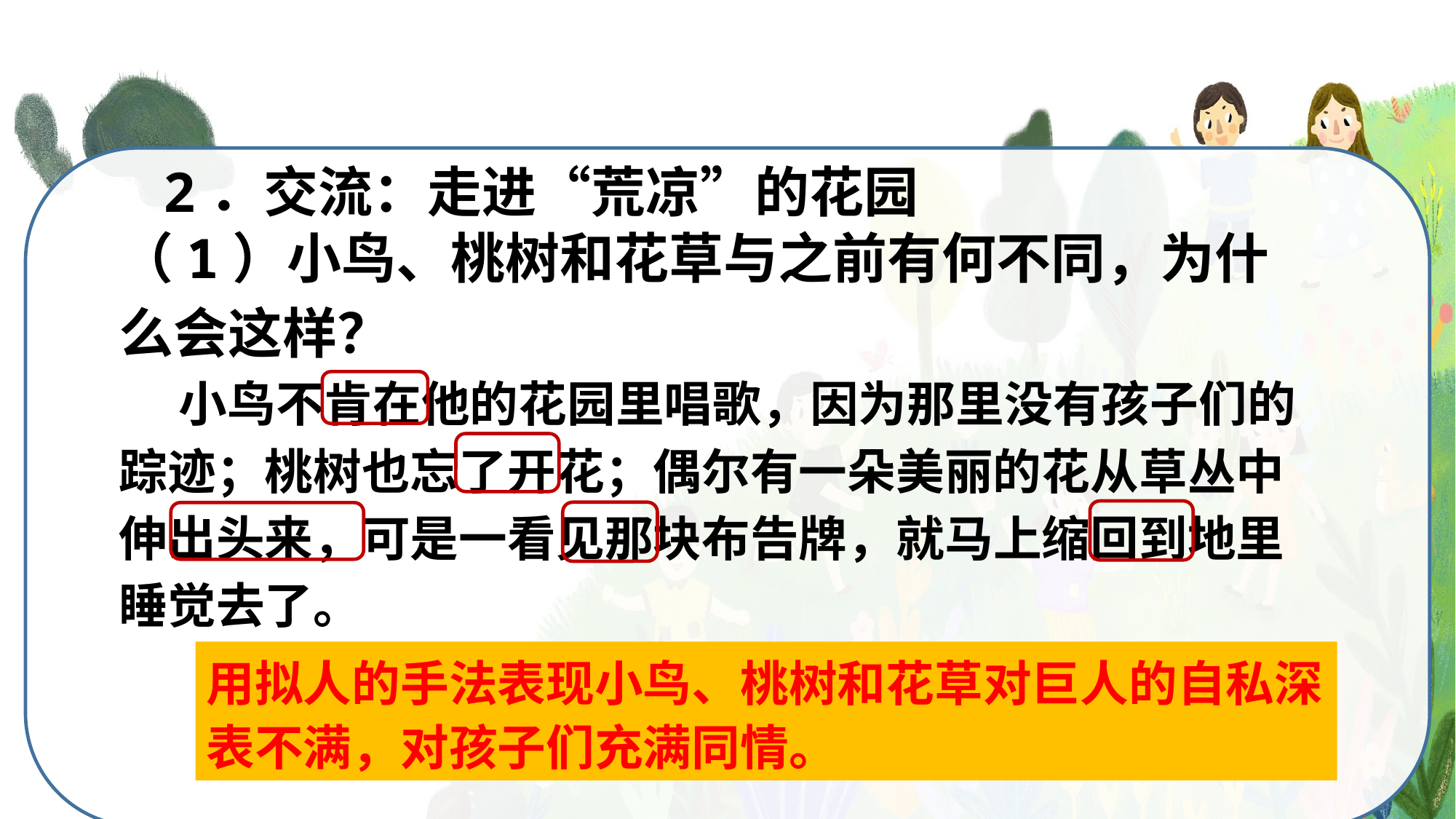

2．交流：走进“荒凉”的花园

（1）小鸟、桃树和花草与之前有何不同，为什么会这样？
    小鸟不肯在他的花园里唱歌，因为那里没有孩子们的踪迹；桃树也忘了开花；偶尔有一朵美丽的花从草丛中伸出头来，可是一看见那块布告牌，就马上缩回到地里睡觉去了。

用拟人的手法表现小鸟、桃树和花草对巨人的自私深表不满，对孩子们充满同情。